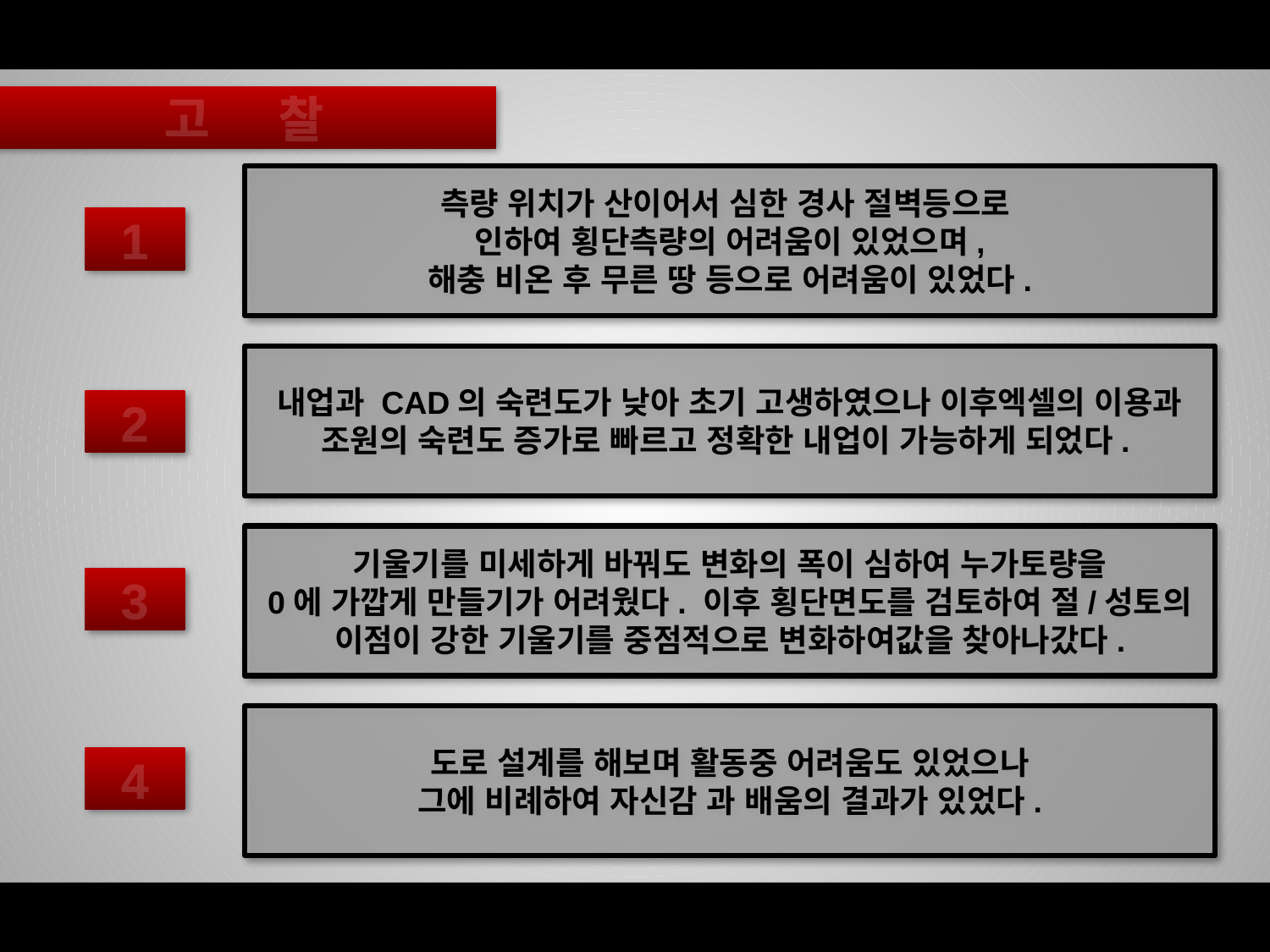

고     찰

측량 위치가 산이어서 심한 경사 절벽등으로
인하여 횡단측량의 어려움이 있었으며,
해충 비온 후 무른 땅 등으로 어려움이 있었다.
1

내업과 CAD의 숙련도가 낮아 초기 고생하였으나 이후엑셀의 이용과 조원의 숙련도 증가로 빠르고 정확한 내업이 가능하게 되었다.
2

기울기를 미세하게 바꿔도 변화의 폭이 심하여 누가토량을
0에 가깝게 만들기가 어려웠다. 이후 횡단면도를 검토하여 절/성토의 이점이 강한 기울기를 중점적으로 변화하여값을 찾아나갔다.
3

도로 설계를 해보며 활동중 어려움도 있었으나
그에 비례하여 자신감 과 배움의 결과가 있었다.
4